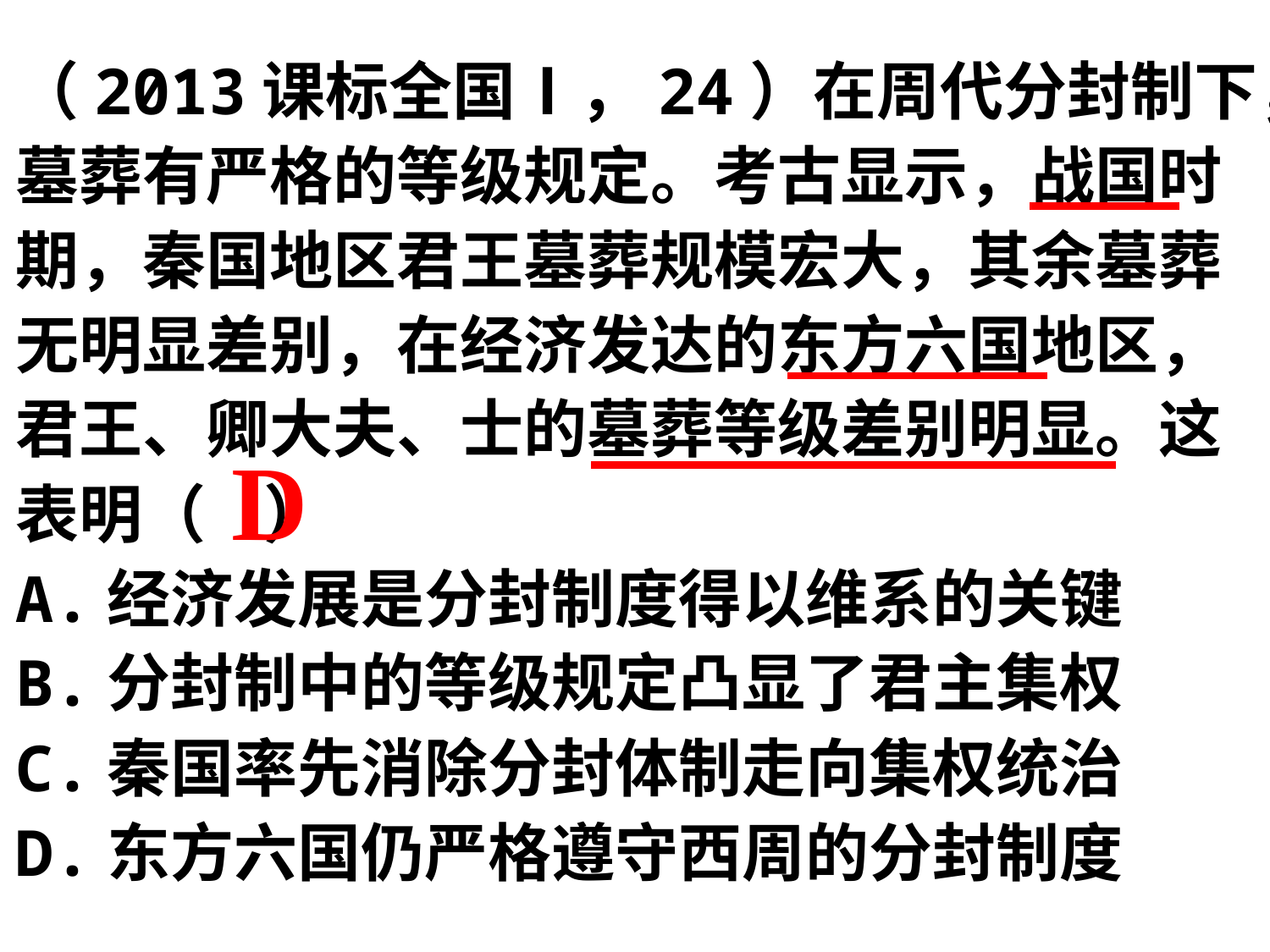

（2013课标全国Ⅰ，24）在周代分封制下，墓葬有严格的等级规定。考古显示，战国时期，秦国地区君王墓葬规模宏大，其余墓葬无明显差别，在经济发达的东方六国地区，君王、卿大夫、士的墓葬等级差别明显。这表明（    ）
A.经济发展是分封制度得以维系的关键
B.分封制中的等级规定凸显了君主集权
C.秦国率先消除分封体制走向集权统治
D.东方六国仍严格遵守西周的分封制度
D